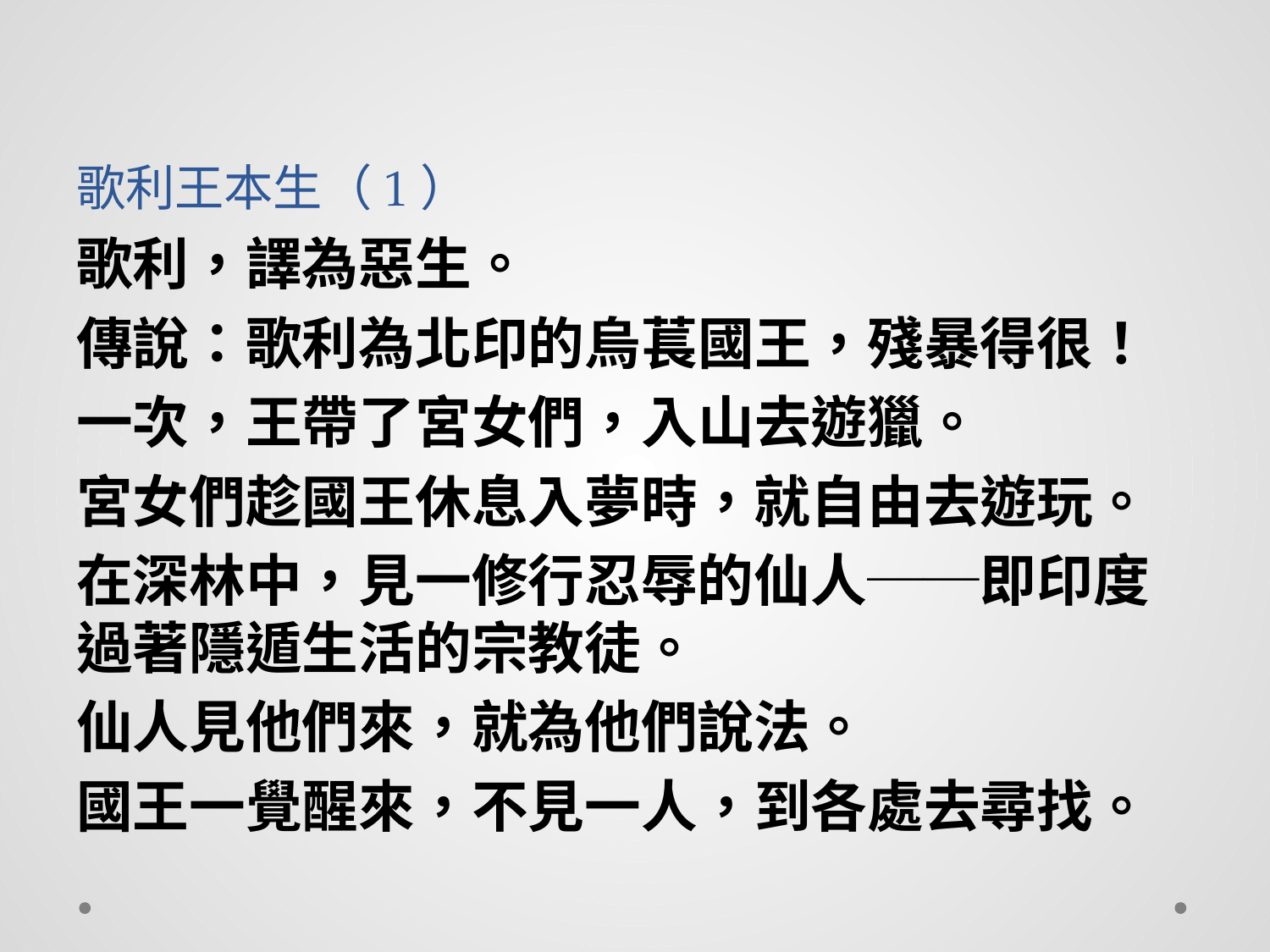

# 歌利王本生（1）
歌利，譯為惡生。
傳說：歌利為北印的烏萇國王，殘暴得很！
一次，王帶了宮女們，入山去遊獵。
宮女們趁國王休息入夢時，就自由去遊玩。
在深林中，見一修行忍辱的仙人──即印度過著隱遁生活的宗教徒。
仙人見他們來，就為他們說法。
國王一覺醒來，不見一人，到各處去尋找。